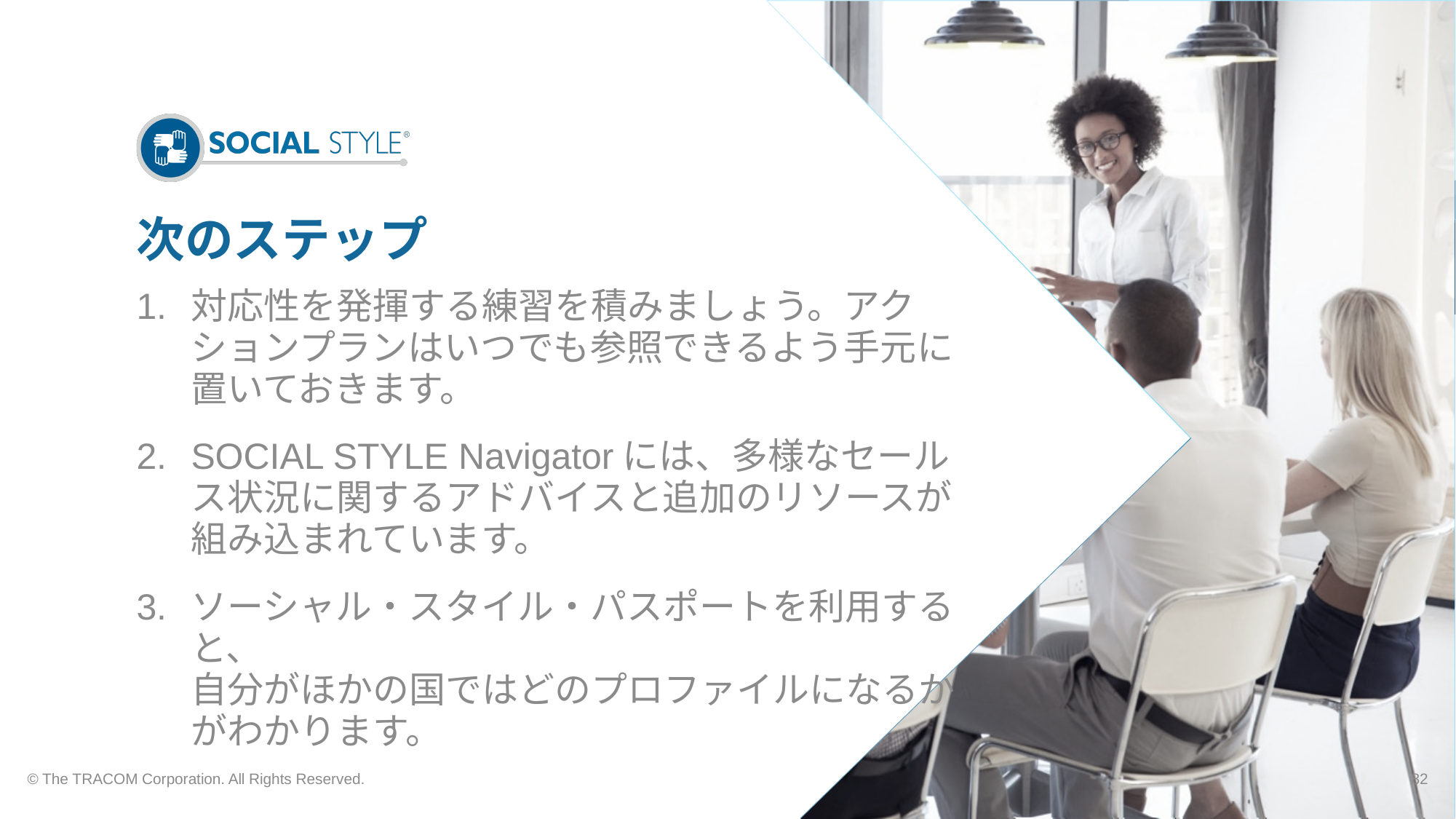

# 次のステップ
対応性を発揮する練習を積みましょう。アクションプランはいつでも参照できるよう手元に置いておきます。
SOCIAL STYLE Navigatorには、多様なセールス状況に関するアドバイスと追加のリソースが組み込まれています。
ソーシャル・スタイル・パスポートを利用すると、
自分がほかの国ではどのプロファイルになるか
がわかります。
© The TRACOM Corporation. All Rights Reserved.
82